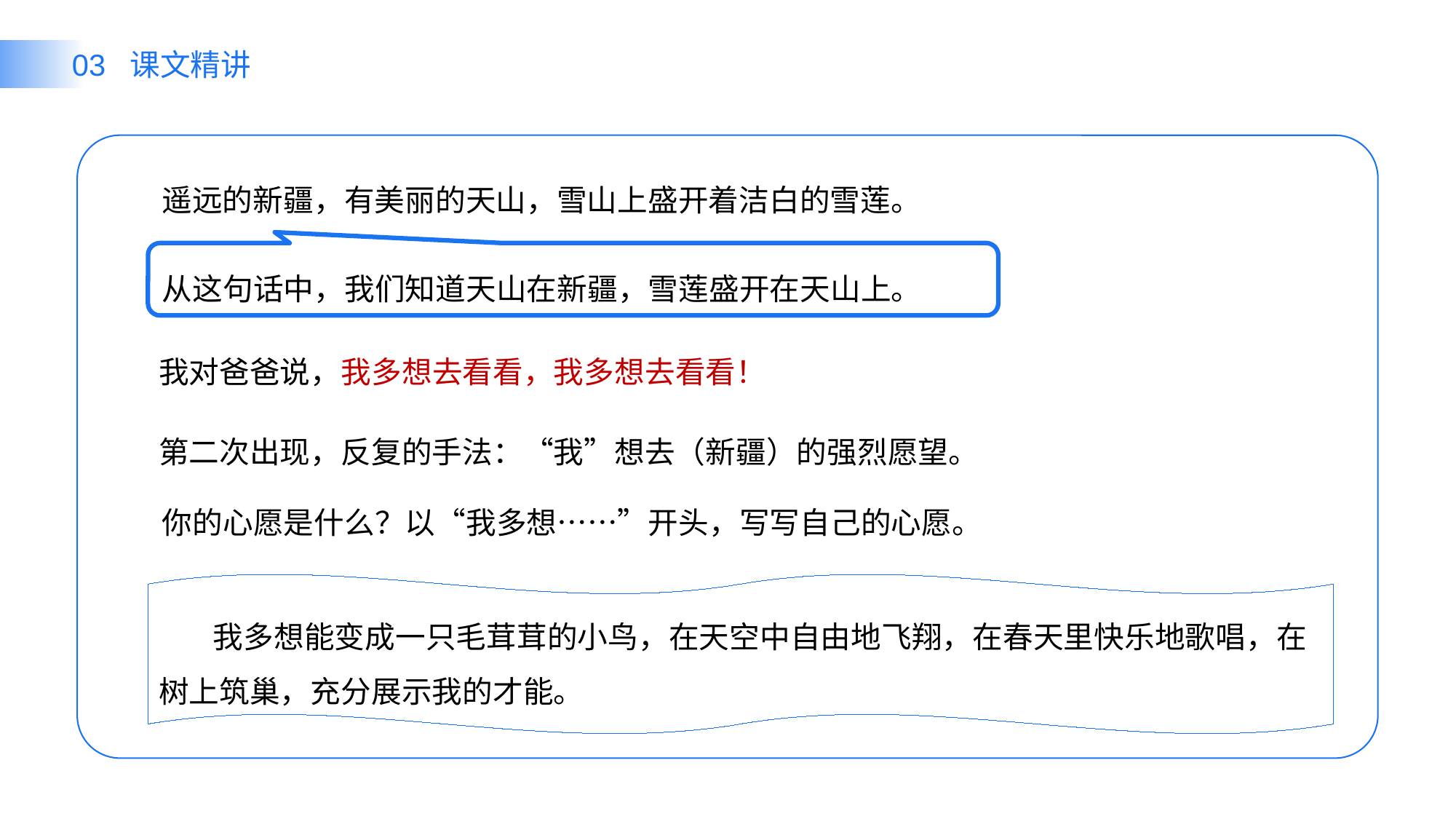

03  课文精讲

遥远的新疆，有美丽的天山，雪山上盛开着洁白的雪莲。
从这句话中，我们知道天山在新疆，雪莲盛开在天山上。
我对爸爸说，我多想去看看，我多想去看看！
第二次出现，反复的手法：“我”想去（新疆）的强烈愿望。
你的心愿是什么？以“我多想……”开头，写写自己的心愿。
       我多想能变成一只毛茸茸的小鸟，在天空中自由地飞翔，在春天里快乐地歌唱，在树上筑巢，充分展示我的才能。